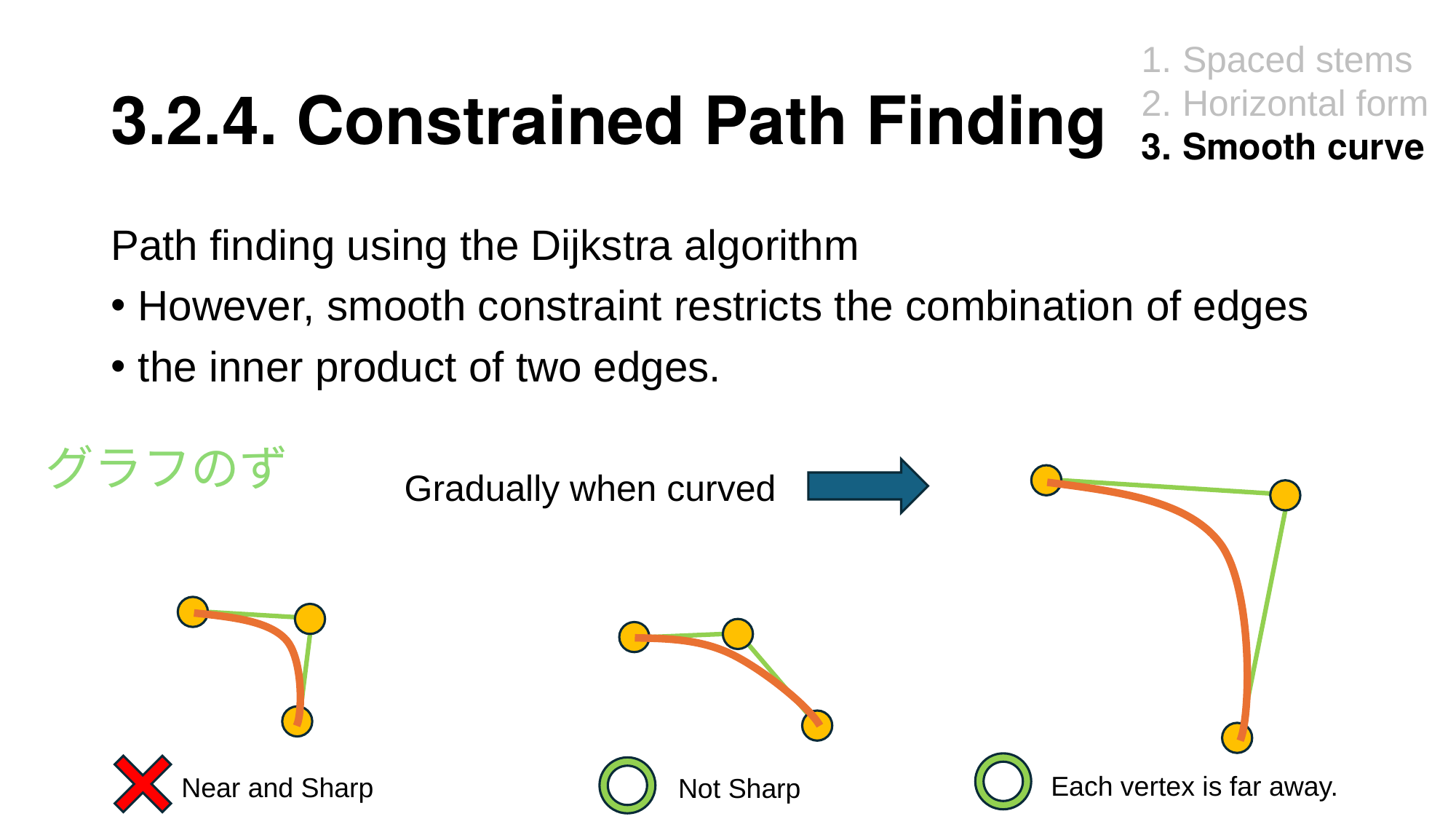

Spaced stems
Horizontal form
Smooth curve
# 3.2.4. Constrained Path Finding
Path finding using the Dijkstra algorithm
However, smooth constraint restricts the combination of edges
the inner product of two edges.
グラフのず

Gradually when curved

Each vertex is far away.
Near and Sharp
Not Sharp